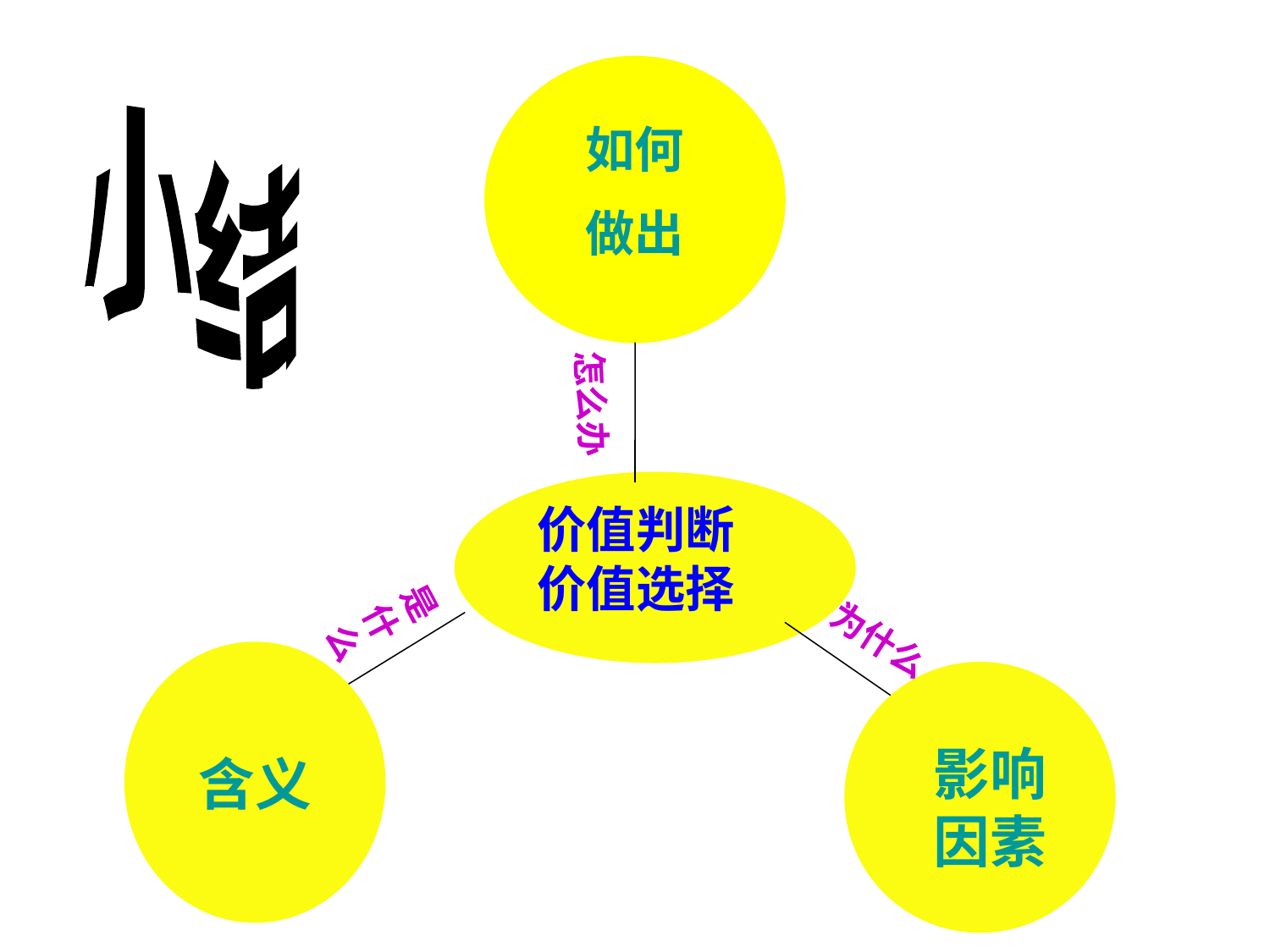

小结
如何
做出

怎么办

价值判断
价值选择

是什么
为什么

影响因素
含义